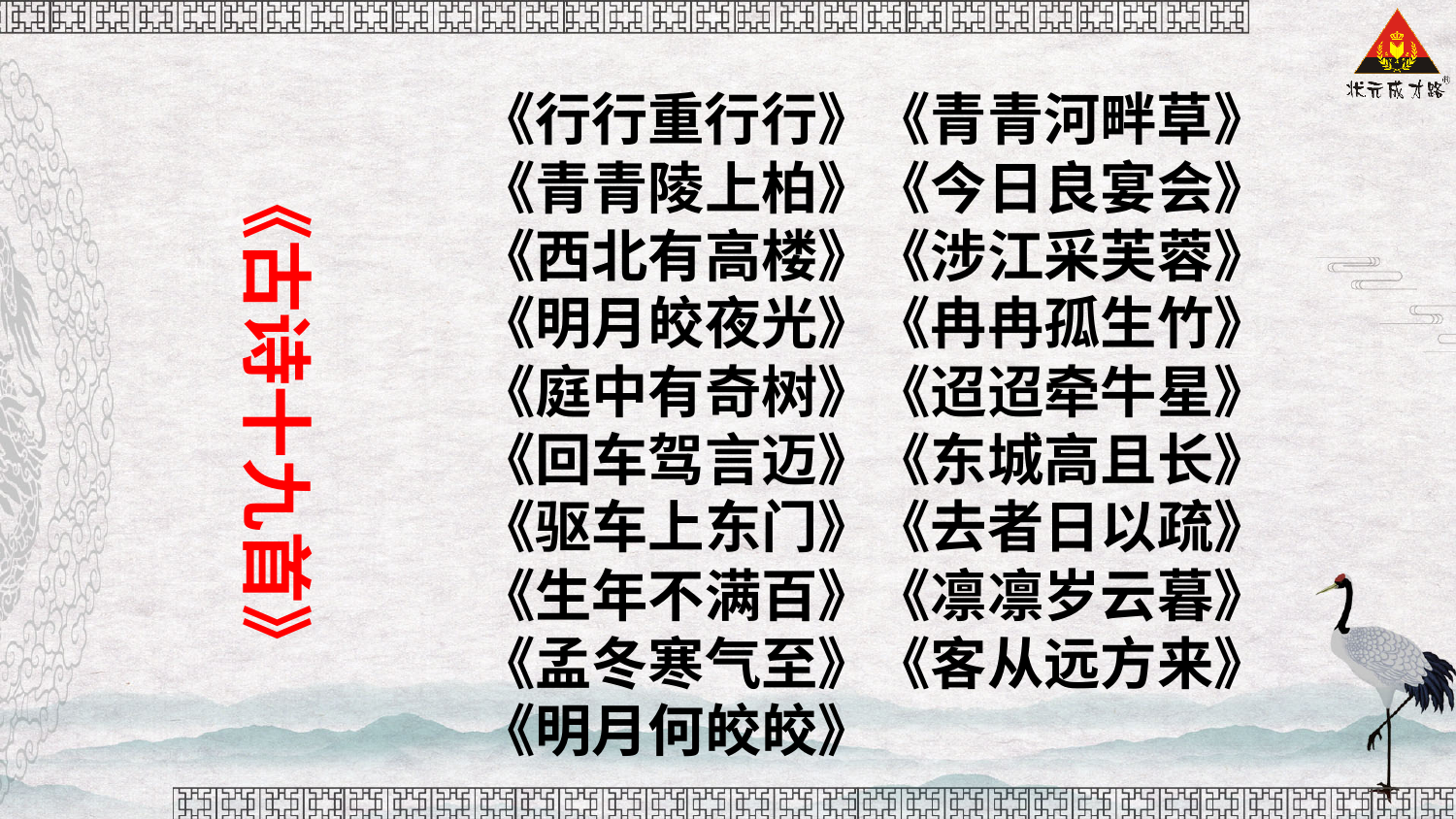

《古诗十九首》
《行行重行行》《青青河畔草》
《青青陵上柏》《今日良宴会》
《西北有高楼》《涉江采芙蓉》
《明月皎夜光》《冉冉孤生竹》
《庭中有奇树》《迢迢牵牛星》
《回车驾言迈》《东城高且长》
《驱车上东门》《去者日以疏》
《生年不满百》《凛凛岁云暮》
《孟冬寒气至》《客从远方来》
《明月何皎皎》